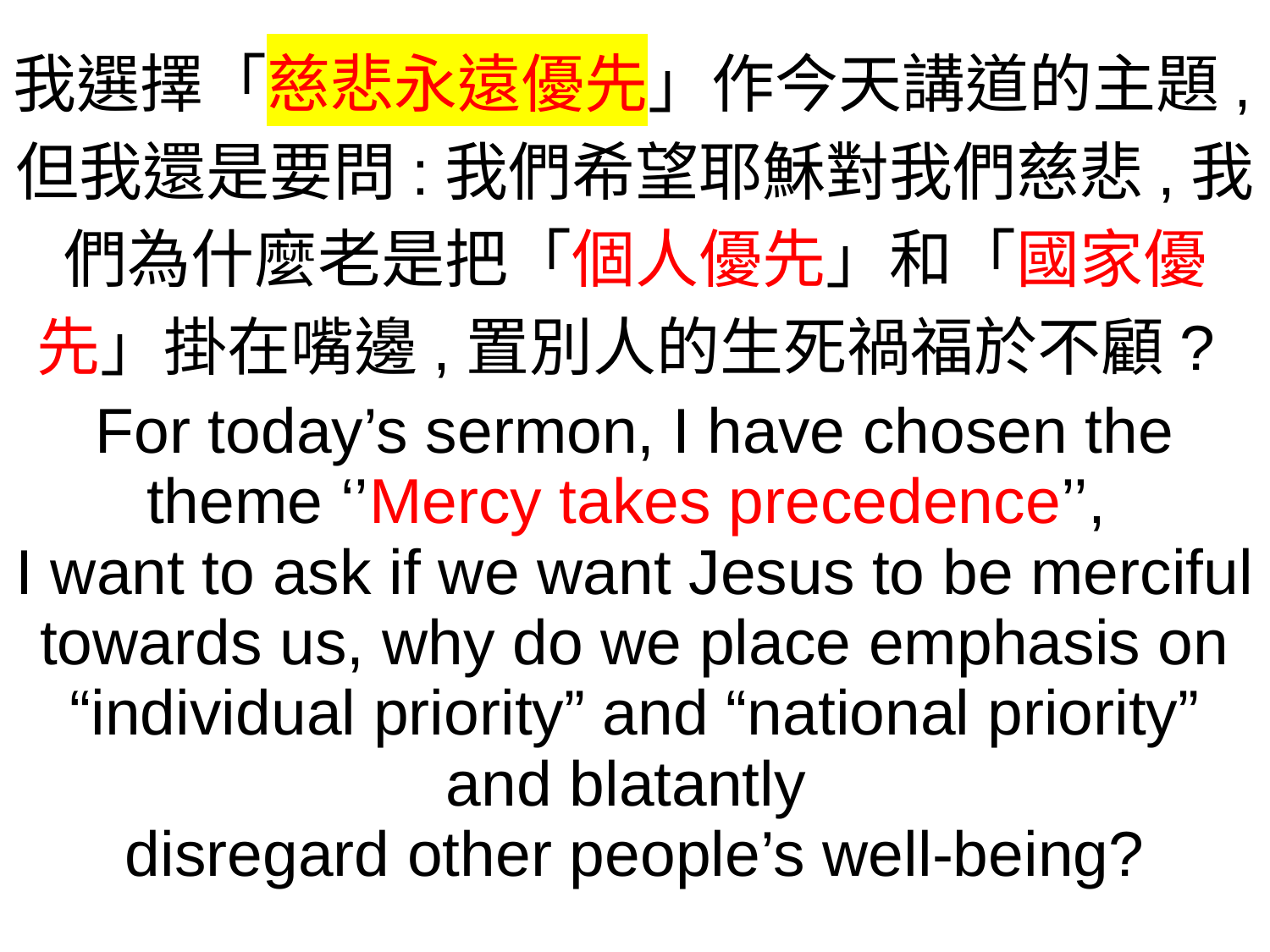

我選擇「慈悲永遠優先」作今天講道的主題,但我還是要問:我們希望耶穌對我們慈悲,我們為什麼老是把「個人優先」和「國家優先」掛在嘴邊,置別人的生死禍福於不顧?
For today’s sermon, I have chosen the theme ‘’Mercy takes precedence’’,
I want to ask if we want Jesus to be merciful towards us, why do we place emphasis on “individual priority” and “national priority” and blatantly
disregard other people’s well-being?